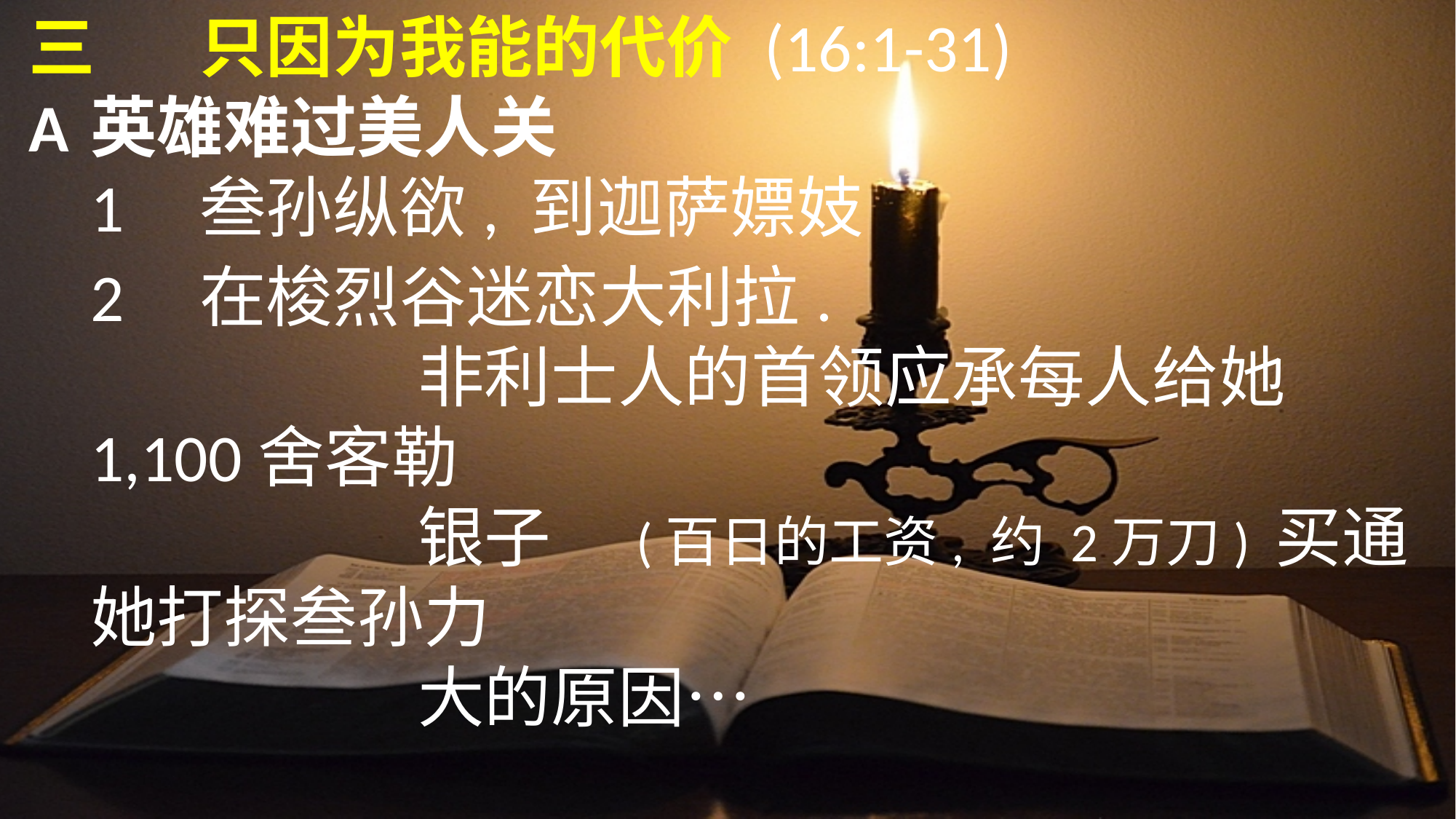

三	只因为我能的代价 (16:1-31)
A	英雄难过美人关
	1	叁孙纵欲, 到迦萨嫖妓
	2	在梭烈谷迷恋大利拉.
				非利士人的首领应承每人给她1,100舍客勒
				银子	(百日的工资, 约 2万刀) 买通她打探叁孙力
				大的原因…